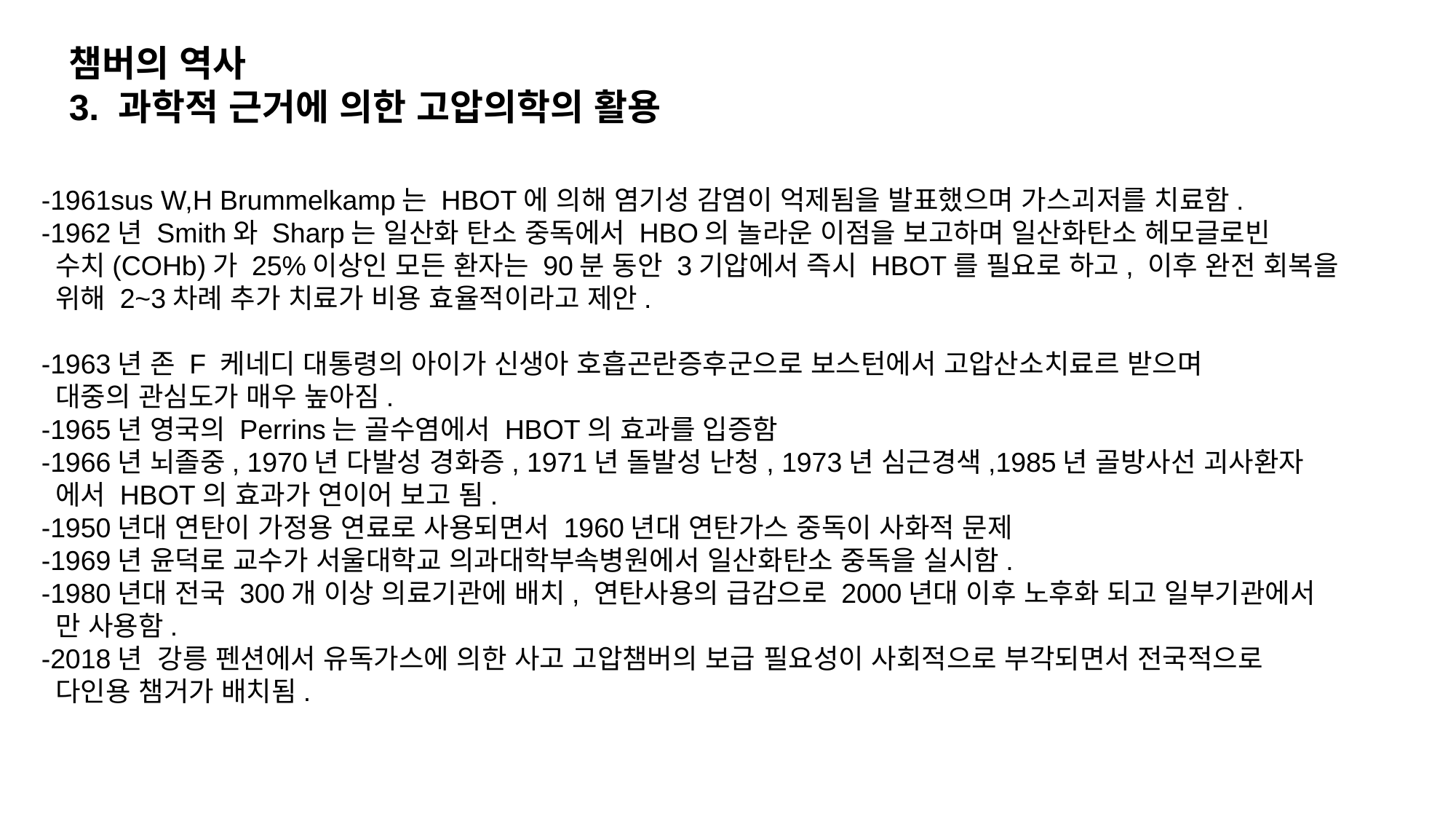

챔버의 역사
3. 과학적 근거에 의한 고압의학의 활용
-1961sus W,H Brummelkamp는 HBOT에 의해 염기성 감염이 억제됨을 발표했으며 가스괴저를 치료함.
-1962년 Smith와 Sharp는 일산화 탄소 중독에서 HBO의 놀라운 이점을 보고하며 일산화탄소 헤모글로빈
 수치(COHb)가 25%이상인 모든 환자는 90분 동안 3기압에서 즉시 HBOT를 필요로 하고, 이후 완전 회복을
 위해 2~3차례 추가 치료가 비용 효율적이라고 제안.

-1963년 존 F 케네디 대통령의 아이가 신생아 호흡곤란증후군으로 보스턴에서 고압산소치료르 받으며
 대중의 관심도가 매우 높아짐.
-1965년 영국의 Perrins는 골수염에서 HBOT의 효과를 입증함
-1966년 뇌졸중, 1970년 다발성 경화증, 1971년 돌발성 난청, 1973년 심근경색,1985년 골방사선 괴사환자
 에서 HBOT의 효과가 연이어 보고 됨.
-1950년대 연탄이 가정용 연료로 사용되면서 1960년대 연탄가스 중독이 사화적 문제
-1969년 윤덕로 교수가 서울대학교 의과대학부속병원에서 일산화탄소 중독을 실시함.
-1980년대 전국 300개 이상 의료기관에 배치, 연탄사용의 급감으로 2000년대 이후 노후화 되고 일부기관에서
 만 사용함.
-2018년  강릉 펜션에서 유독가스에 의한 사고 고압챔버의 보급 필요성이 사회적으로 부각되면서 전국적으로
 다인용 챔거가 배치됨.